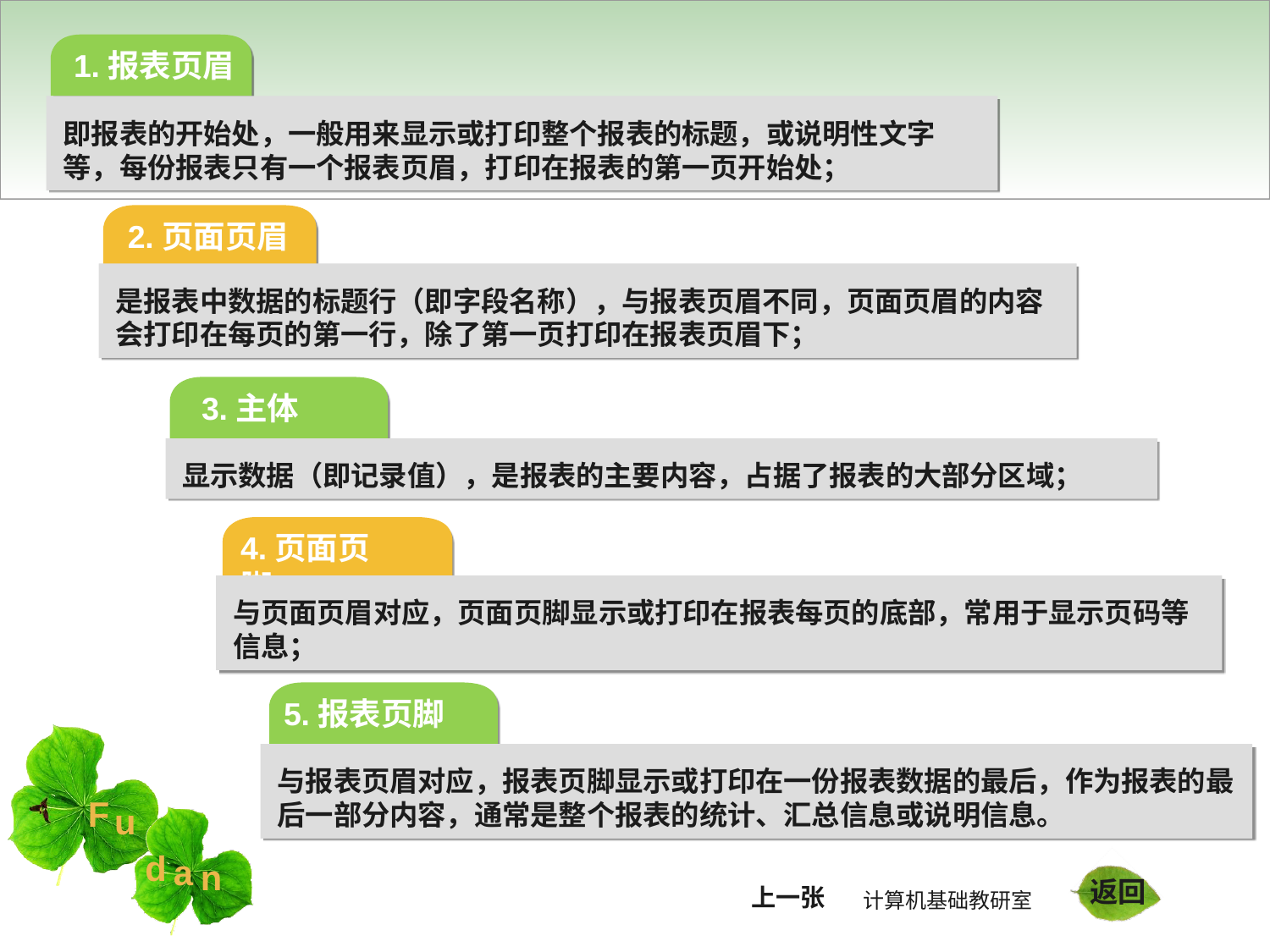

1.报表页眉

即报表的开始处，一般用来显示或打印整个报表的标题，或说明性文字等，每份报表只有一个报表页眉，打印在报表的第一页开始处；

2.页面页眉

是报表中数据的标题行（即字段名称），与报表页眉不同，页面页眉的内容会打印在每页的第一行，除了第一页打印在报表页眉下；

3.主体

显示数据（即记录值），是报表的主要内容，占据了报表的大部分区域；

4.页面页脚

与页面页眉对应，页面页脚显示或打印在报表每页的底部，常用于显示页码等信息；

5.报表页脚

与报表页眉对应，报表页脚显示或打印在一份报表数据的最后，作为报表的最后一部分内容，通常是整个报表的统计、汇总信息或说明信息。
返回
上一张